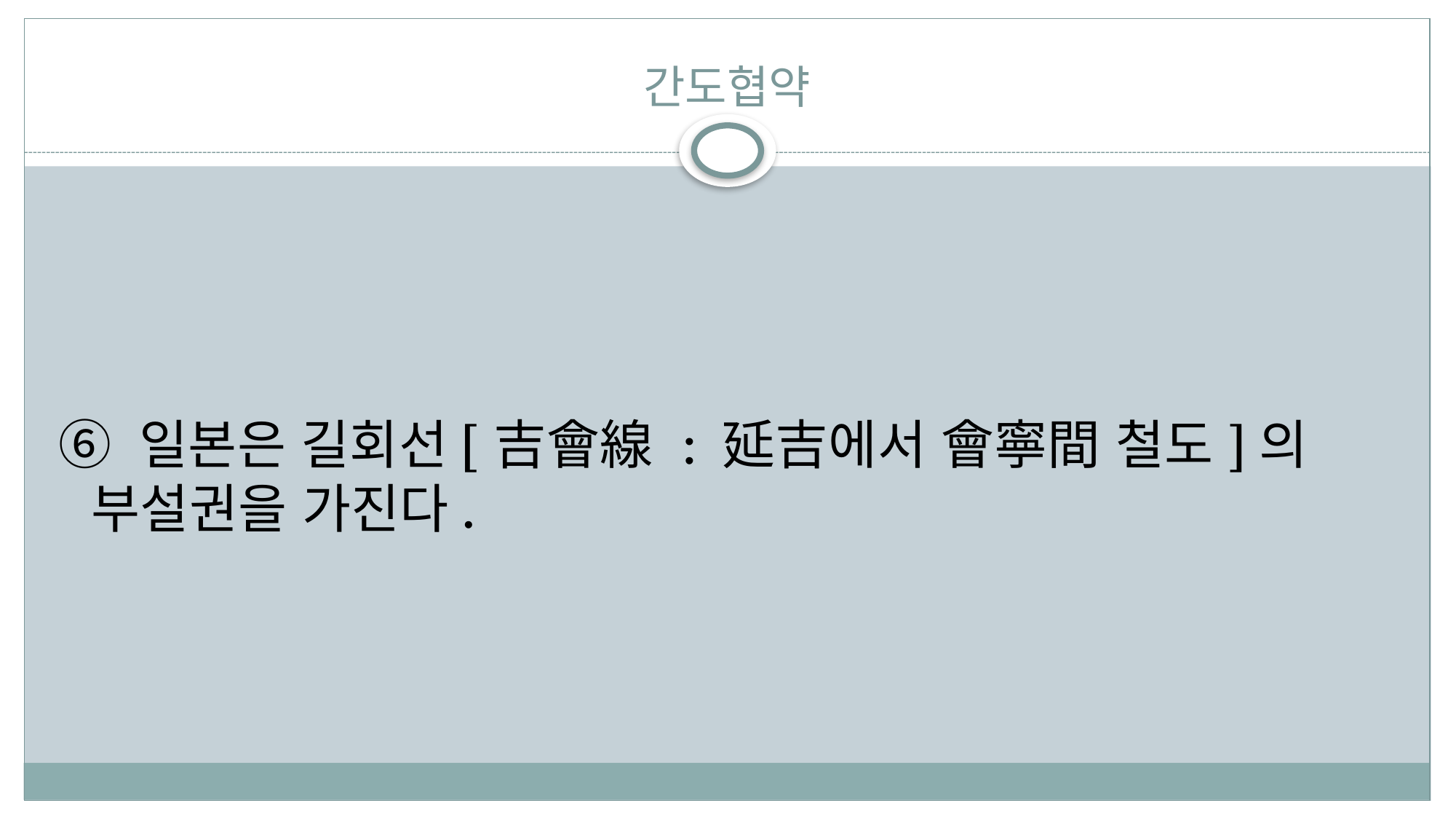

# 간도협약

⑥ 일본은 길회선[吉會線 : 延吉에서 會寧間 철도]의 부설권을 가진다.